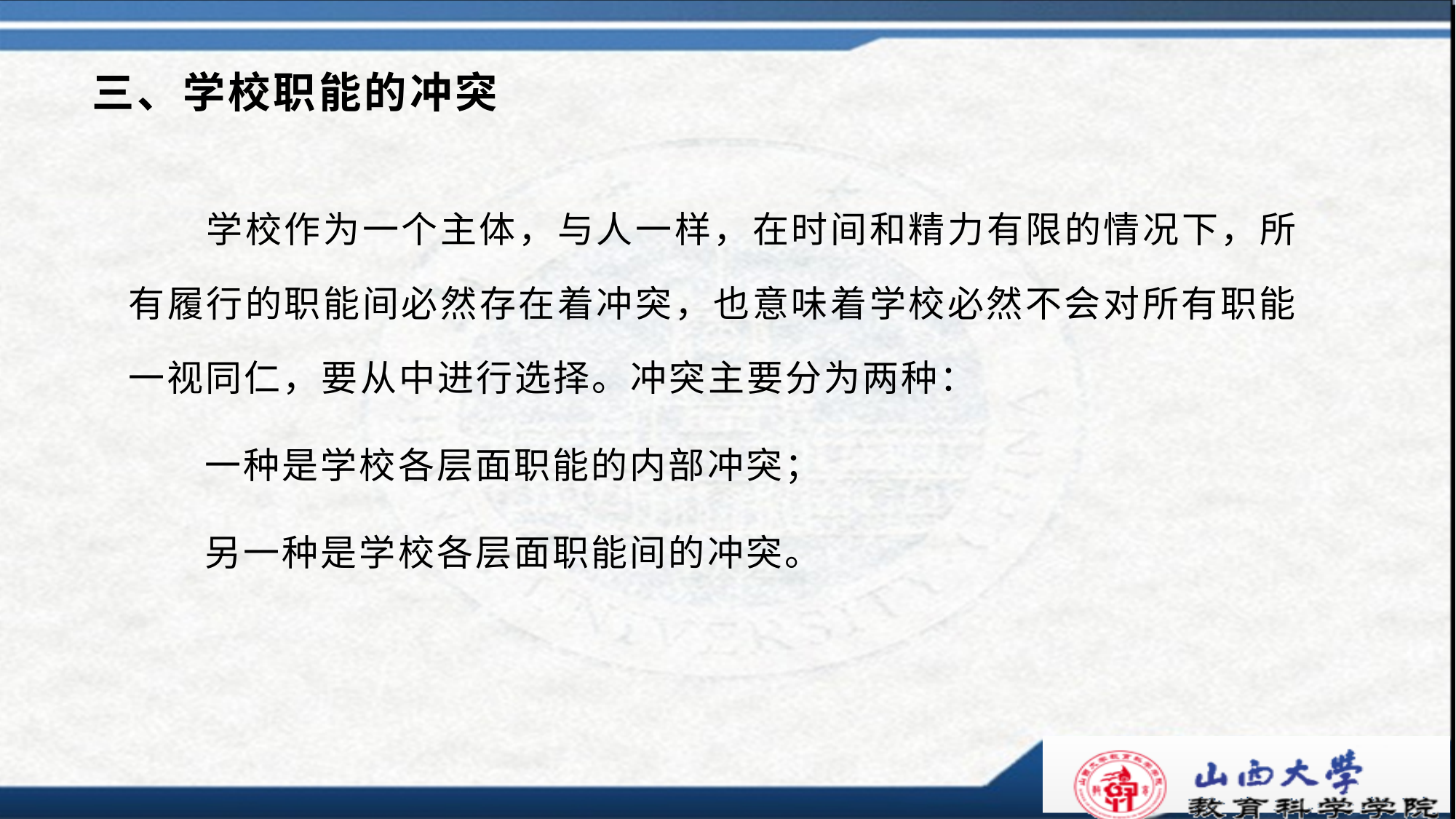

# 三、学校职能的冲突

   学校作为一个主体，与人一样，在时间和精力有限的情况下，所有履行的职能间必然存在着冲突，也意味着学校必然不会对所有职能一视同仁，要从中进行选择。冲突主要分为两种：
   一种是学校各层面职能的内部冲突；
   另一种是学校各层面职能间的冲突。